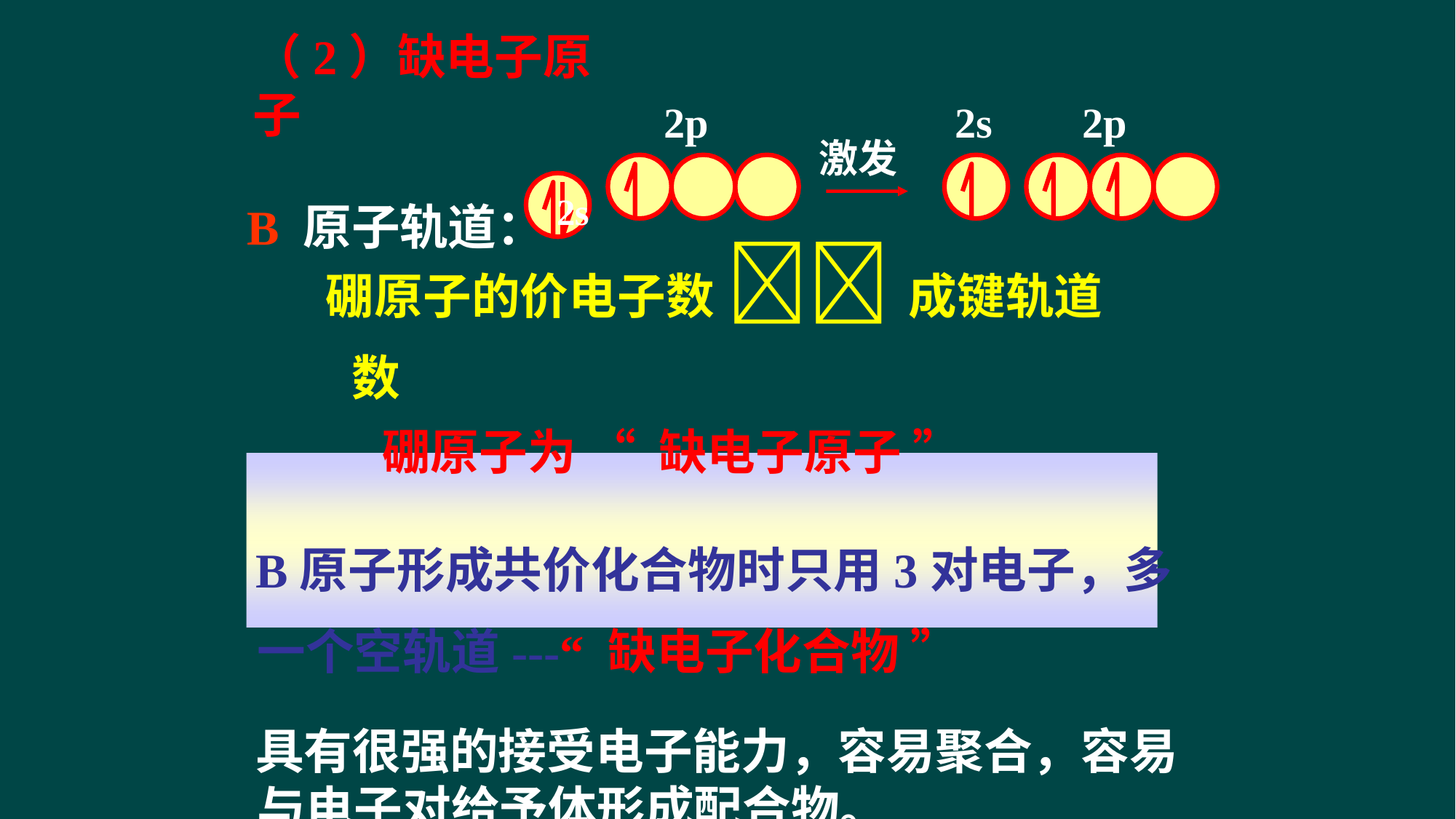

（2）缺电子原子
B 原子轨道：2s
2p
2s
2p
激发

硼原子的价电子数 <  成键轨道数
    硼原子为 “  缺电子原子 ”
B原子形成共价化合物时只用3对电子，多一个空轨道---“ 缺电子化合物 ”
具有很强的接受电子能力，容易聚合，容易与电子对给予体形成配合物。